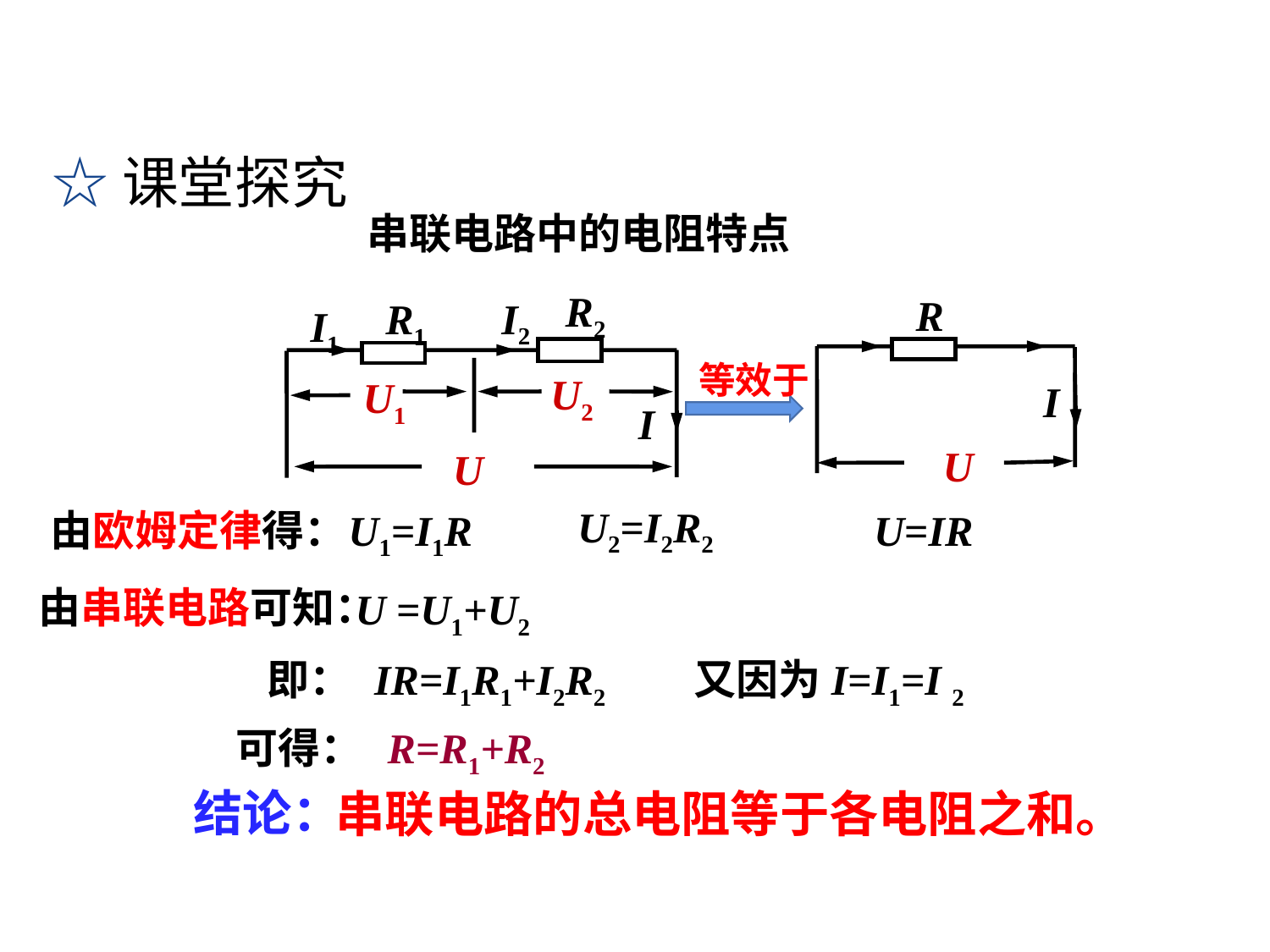

☆课堂探究
串联电路中的电阻特点
R2
I2
R1
I1

U2
U1

I

U

R

I

U

等效于

U2=I2R2
U=IR
由欧姆定律得：
U1=I1R
由串联电路可知：
U =U1+U2
即：
IR=I1R1+I2R2
 又因为I=I1=I 2
可得：
R=R1+R2
结论：
串联电路的总电阻等于各电阻之和。